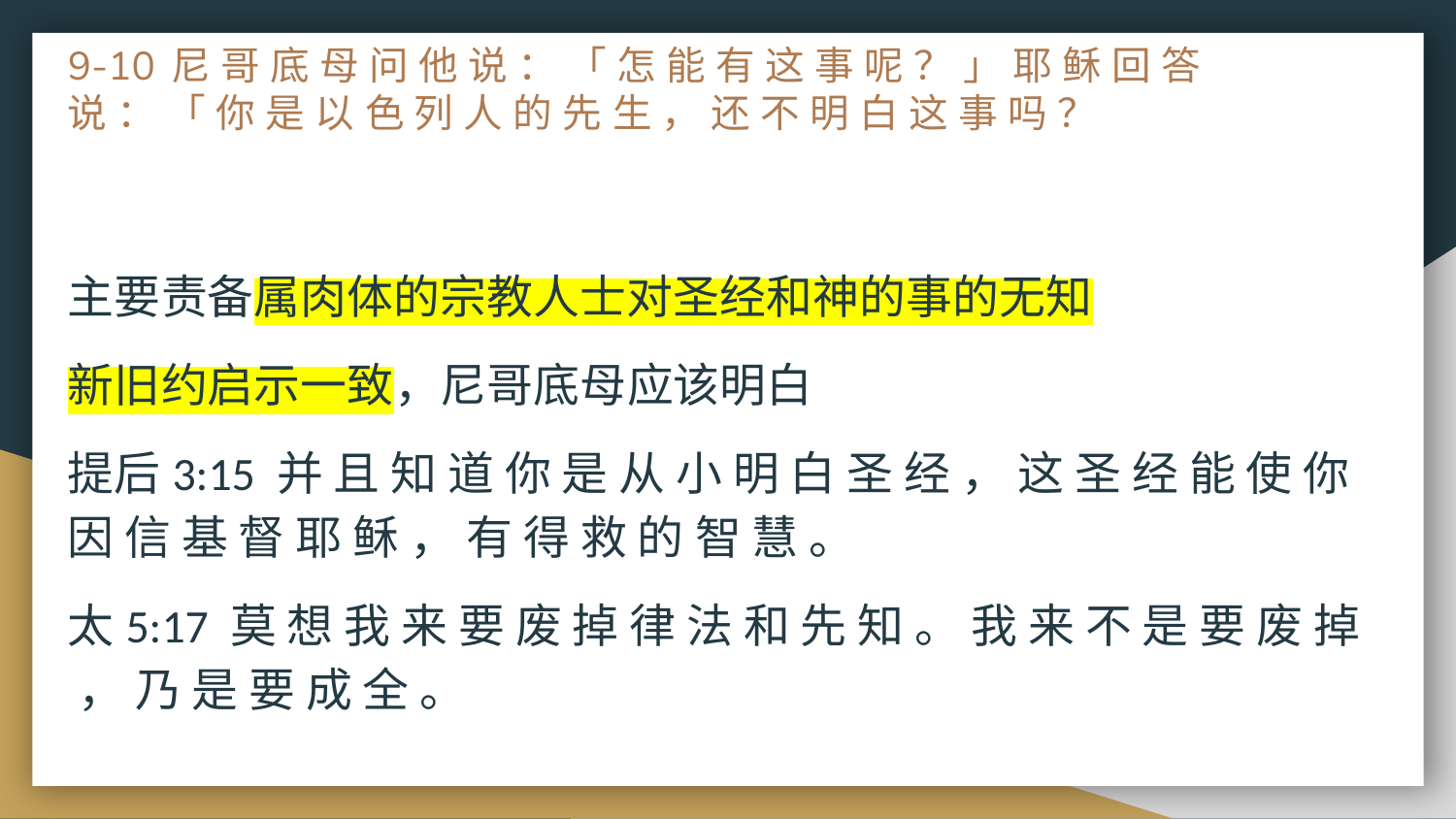

# 9-10 尼 哥 底 母 问 他 说 ： 「 怎 能 有 这 事 呢 ？ 」 耶 稣 回 答 说 ： 「 你 是 以 色 列 人 的 先 生 ， 还 不 明 白 这 事 吗 ？
主要责备属肉体的宗教人士对圣经和神的事的无知
新旧约启示一致，尼哥底母应该明白
提后3:15 并 且 知 道 你 是 从 小 明 白 圣 经 ， 这 圣 经 能 使 你 因 信 基 督 耶 稣 ， 有 得 救 的 智 慧 。
太5:17 莫 想 我 来 要 废 掉 律 法 和 先 知 。 我 来 不 是 要 废 掉 ， 乃 是 要 成 全 。